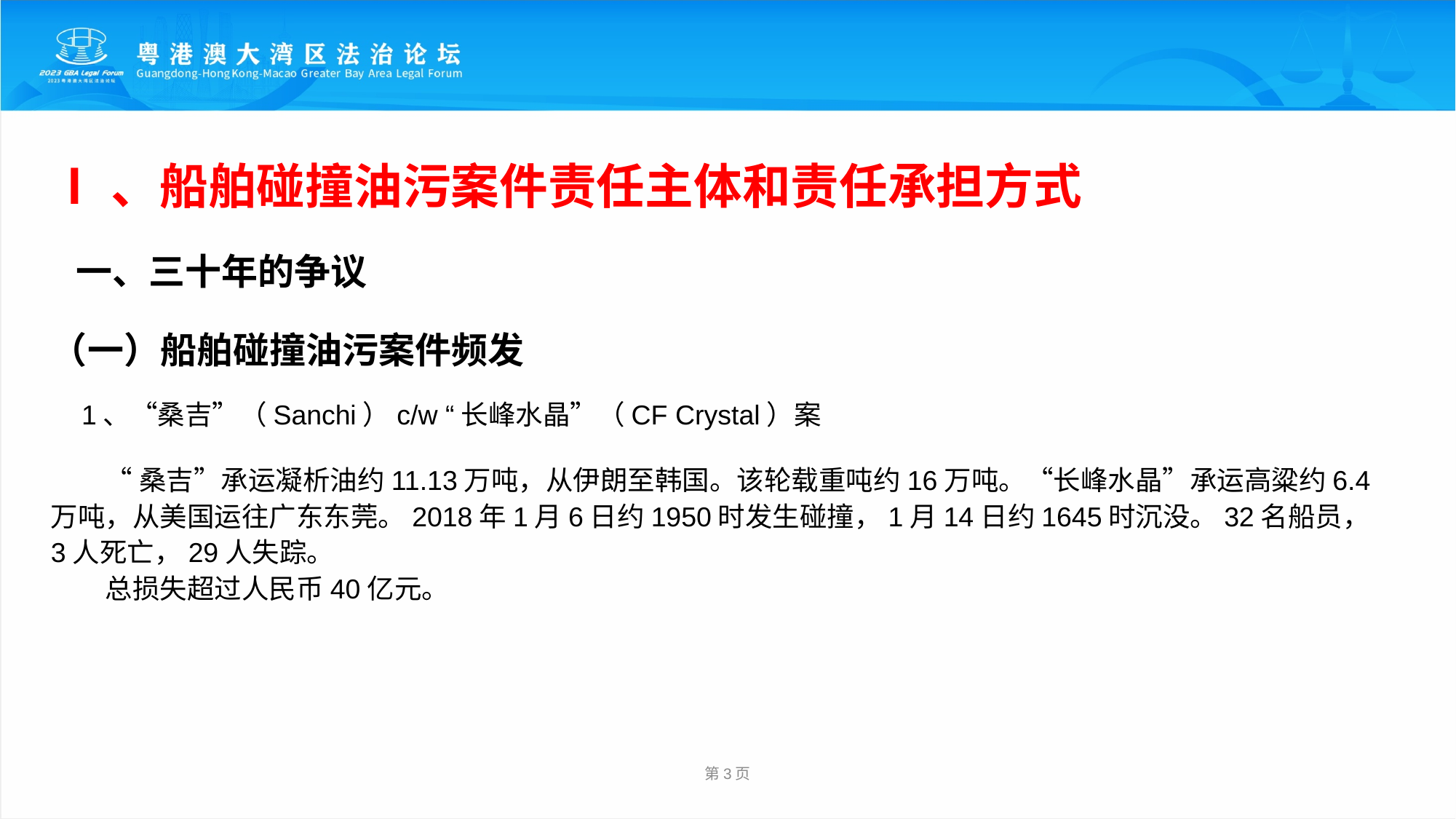

Ⅰ、船舶碰撞油污案件责任主体和责任承担方式
  一、三十年的争议

（一）船舶碰撞油污案件频发

    1、“桑吉”（Sanchi）c/w “长峰水晶”（CF Crystal）案

“桑吉”承运凝析油约11.13万吨，从伊朗至韩国。该轮载重吨约16万吨。“长峰水晶”承运高粱约6.4万吨，从美国运往广东东莞。2018年1月6日约1950时发生碰撞，1月14日约1645时沉没。32名船员，3人死亡，29人失踪。
总损失超过人民币40亿元。

第3页